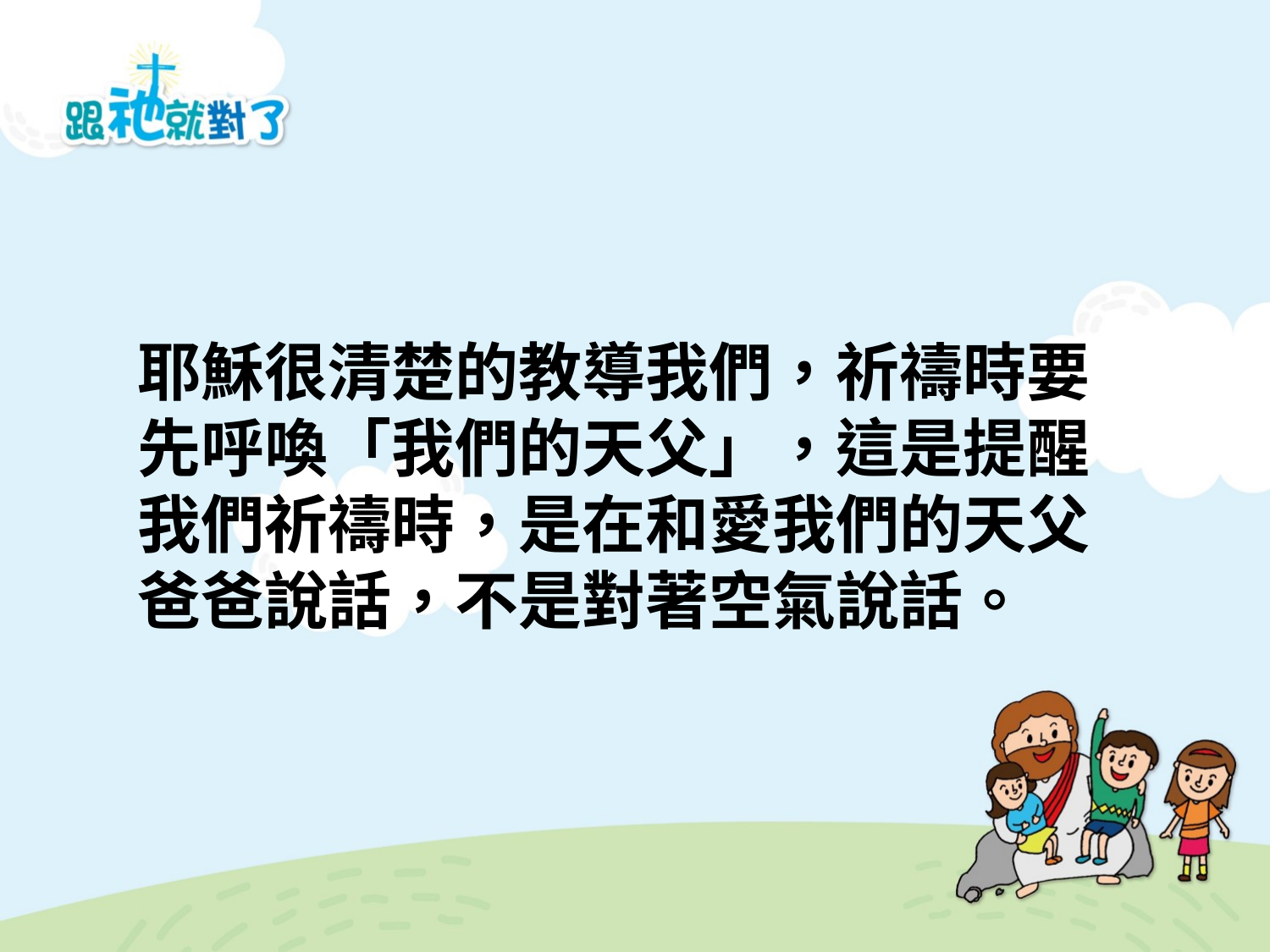

耶穌很清楚的教導我們，祈禱時要先呼喚「我們的天父」，這是提醒我們祈禱時，是在和愛我們的天父爸爸說話，不是對著空氣說話。